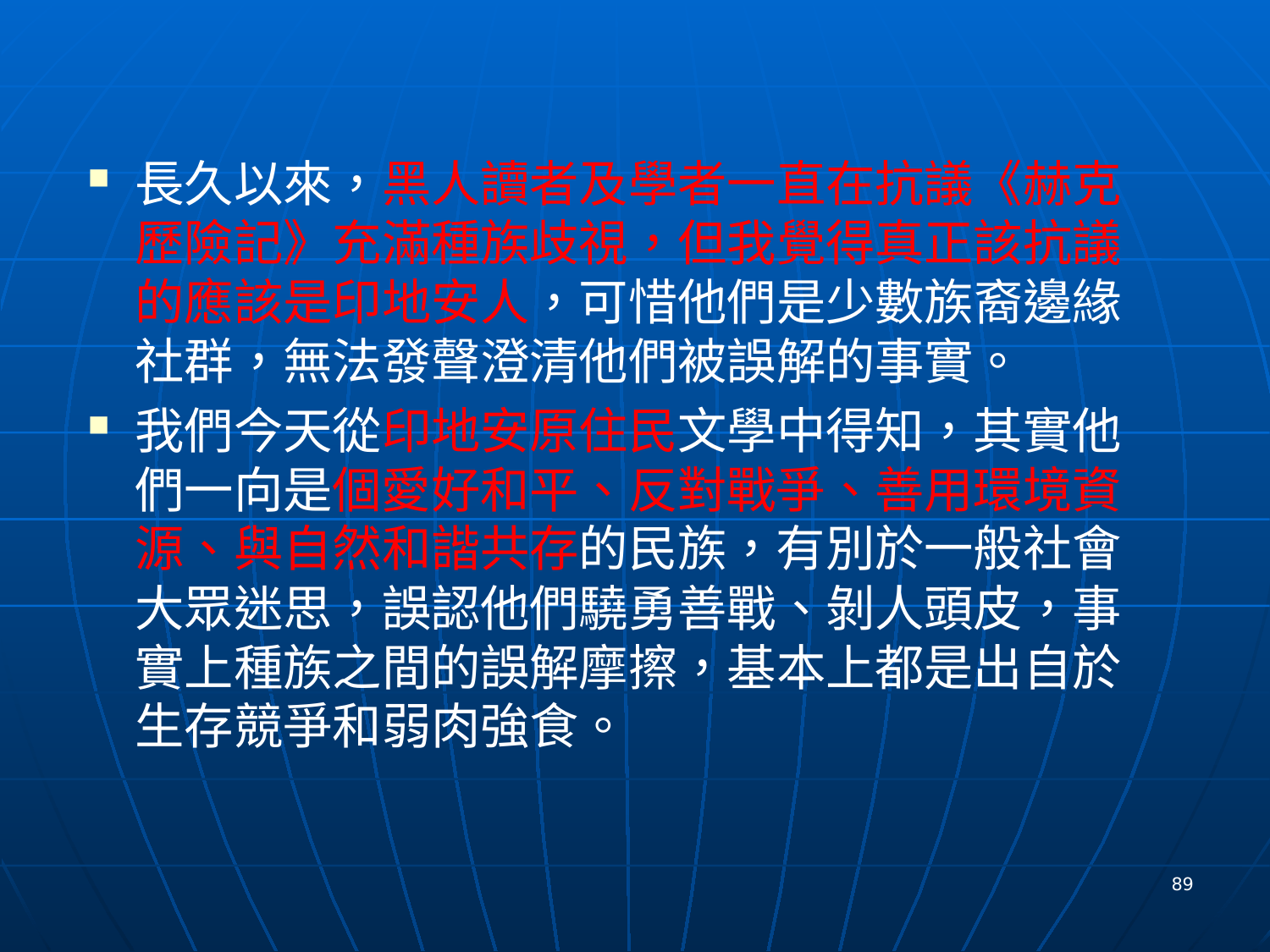

長久以來，黑人讀者及學者一直在抗議《赫克歷險記》充滿種族歧視，但我覺得真正該抗議的應該是印地安人，可惜他們是少數族裔邊緣社群，無法發聲澄清他們被誤解的事實。
我們今天從印地安原住民文學中得知，其實他們一向是個愛好和平、反對戰爭、善用環境資源、與自然和諧共存的民族，有別於一般社會大眾迷思，誤認他們驍勇善戰、剝人頭皮，事實上種族之間的誤解摩擦，基本上都是出自於生存競爭和弱肉強食。

89